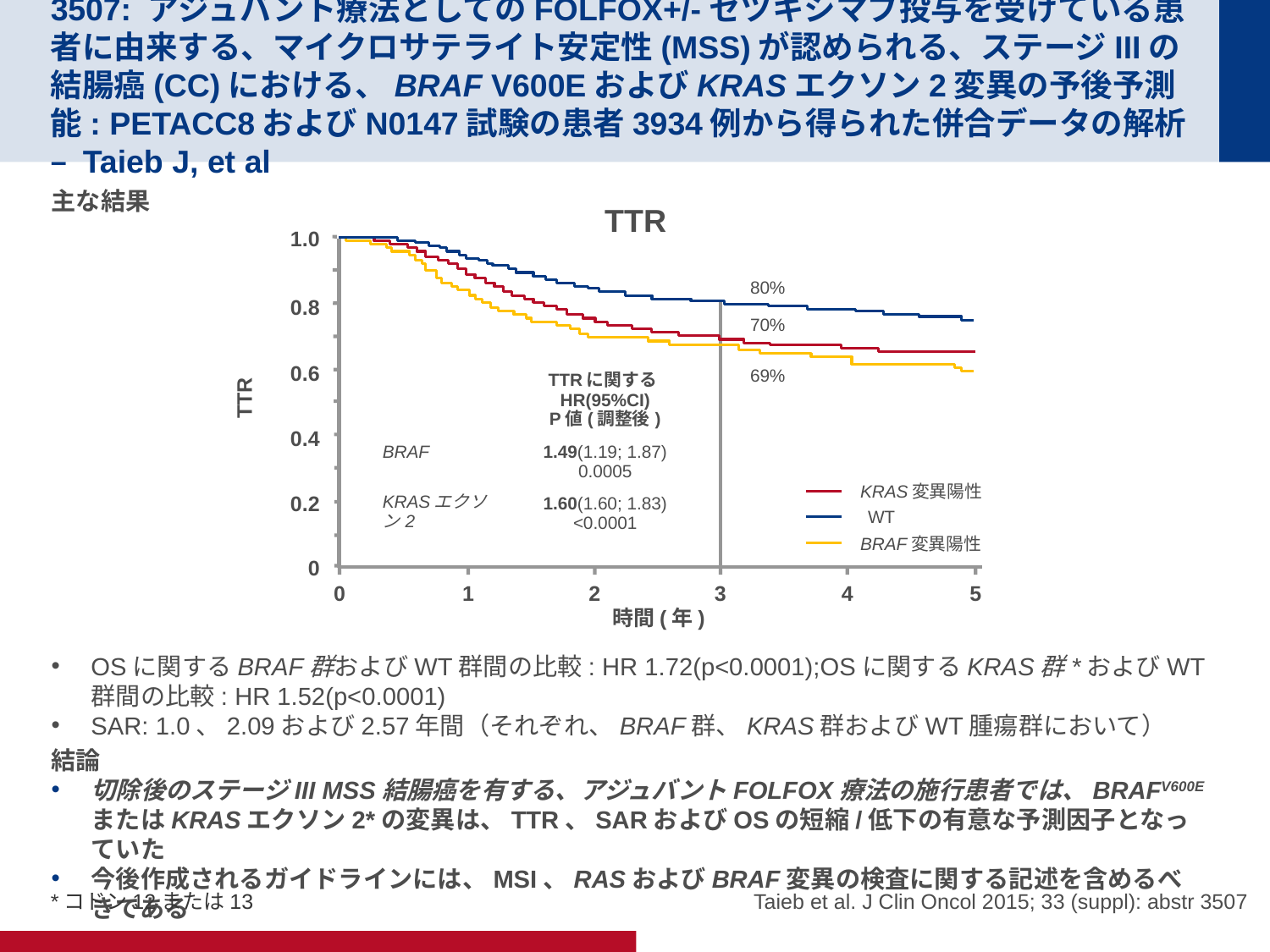

# 3507: アジュバント療法としてのFOLFOX+/-セツキシマブ投与を受けている患者に由来する、マイクロサテライト安定性(MSS)が認められる、ステージIIIの結腸癌(CC)における、BRAF V600EおよびKRASエクソン2変異の予後予測能: PETACC8およびN0147試験の患者3934例から得られた併合データの解析 – Taieb J, et al
主な結果

OSに関するBRAF群およびWT群間の比較: HR 1.72(p<0.0001);OSに関するKRAS群*およびWT群間の比較: HR 1.52(p<0.0001)
SAR: 1.0、2.09および2.57年間（それぞれ、BRAF群、KRAS群およびWT腫瘍群において）
結論
切除後のステージIII MSS結腸癌を有する、アジュバントFOLFOX療法の施行患者では、BRAFV600EまたはKRASエクソン2*の変異は、TTR、SARおよびOSの短縮/低下の有意な予測因子となっていた
今後作成されるガイドラインには、MSI、RASおよびBRAF変異の検査に関する記述を含めるべきである
TTR
1.0

80%
0.8

70%

0.6
69%
|  | TTRに関するHR(95%CI) P値(調整後) |
| --- | --- |
| BRAF | 1.49(1.19; 1.87) 0.0005 |
| KRASエクソン2 | 1.60(1.60; 1.83) <0.0001 |

TTR

0.4

KRAS変異陽性
0.2
WT

BRAF変異陽性

0

0
1
2
3
4
5
時間(年)
Taieb et al. J Clin Oncol 2015; 33 (suppl): abstr 3507
*コドン12または13